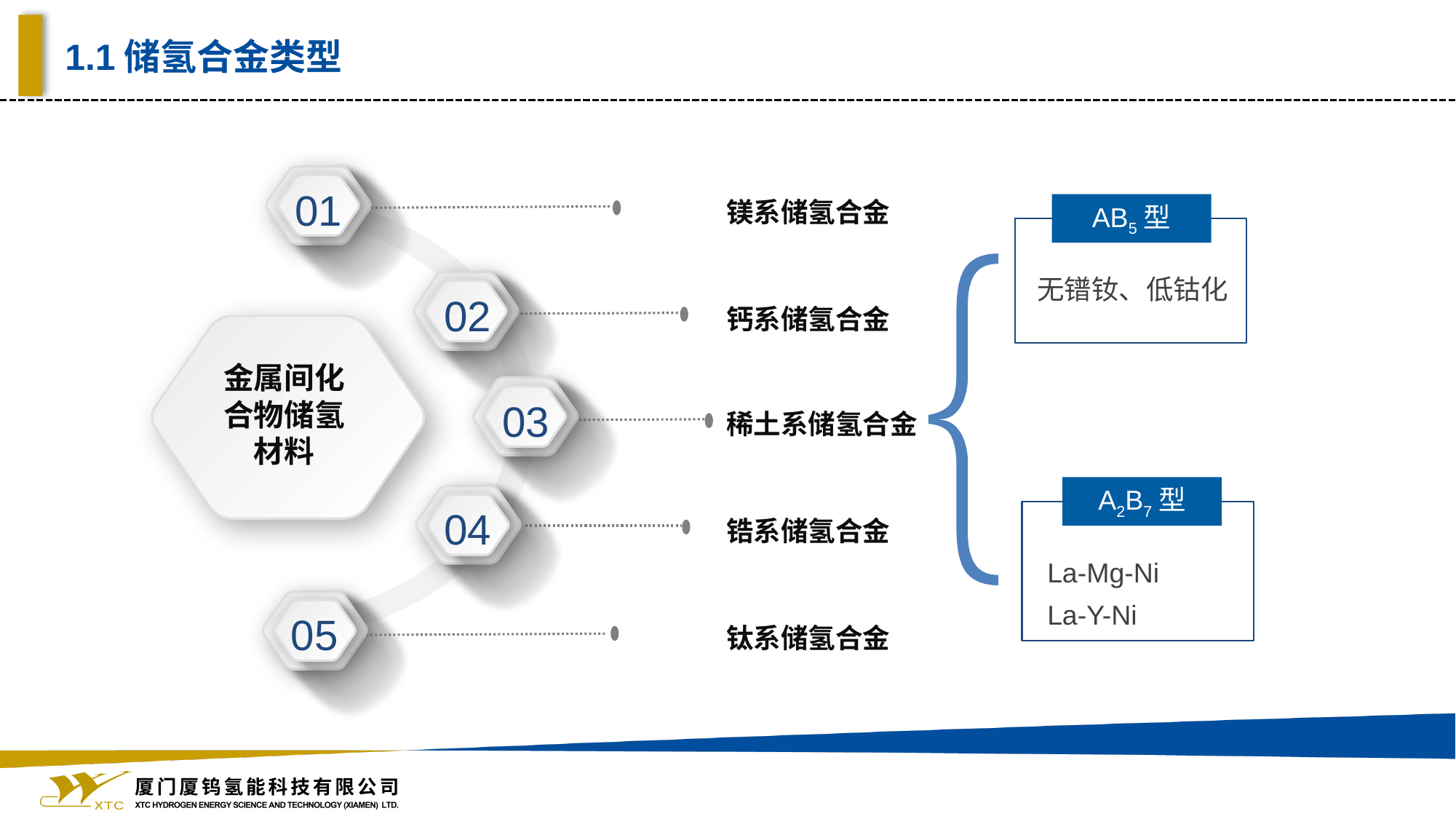

1.1储氢合金类型

01
镁系储氢合金
AB5型

无镨钕、低钴化

02
钙系储氢合金

金属间化合物储氢材料

03
稀土系储氢合金

A2B7型

La-Mg-Ni
La-Y-Ni

04
锆系储氢合金

05
钛系储氢合金